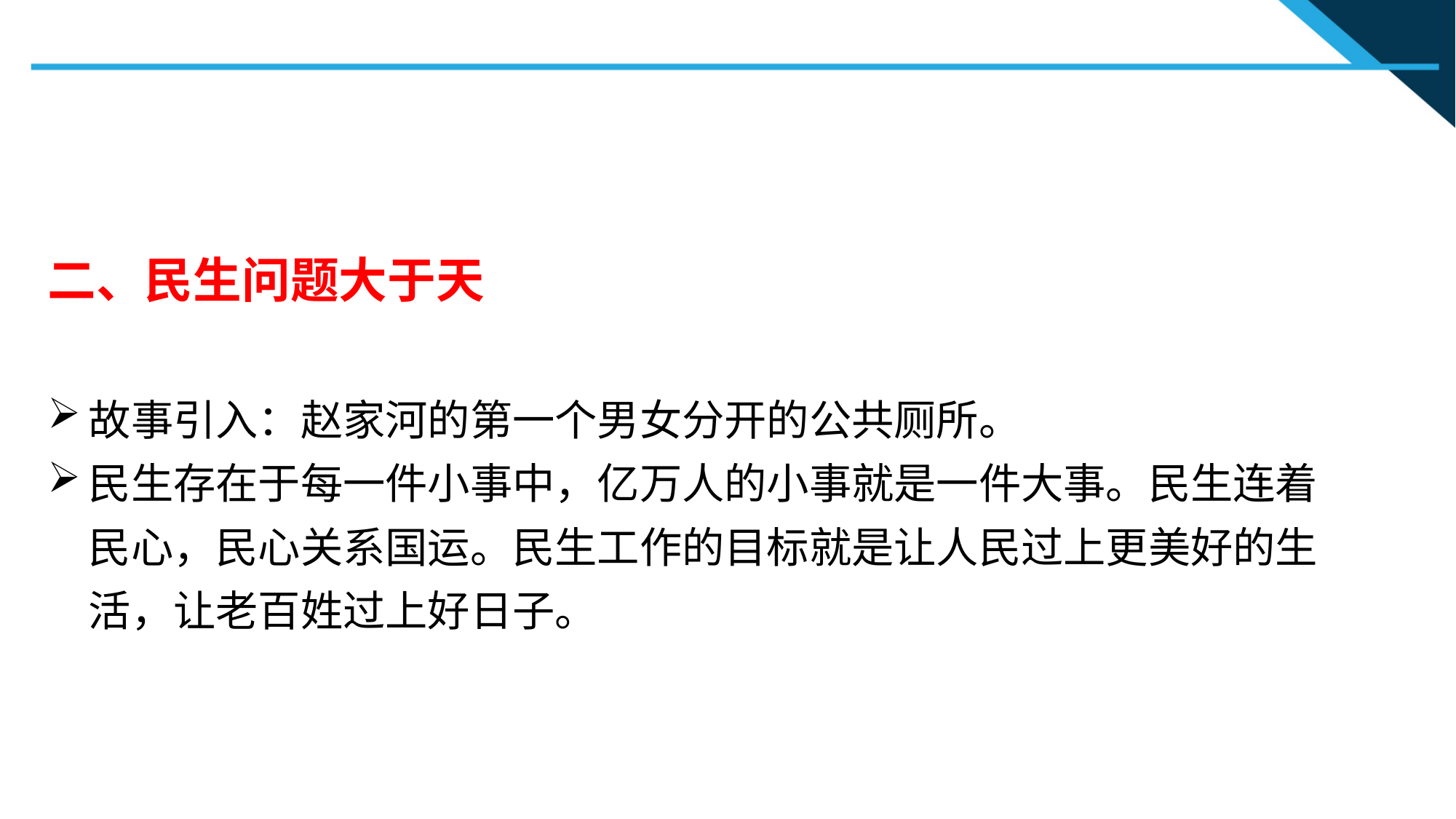

二、民生问题大于天

故事引入：赵家河的第一个男女分开的公共厕所。
民生存在于每一件小事中，亿万人的小事就是一件大事。民生连着民心，民心关系国运。民生工作的目标就是让人民过上更美好的生活，让老百姓过上好日子。